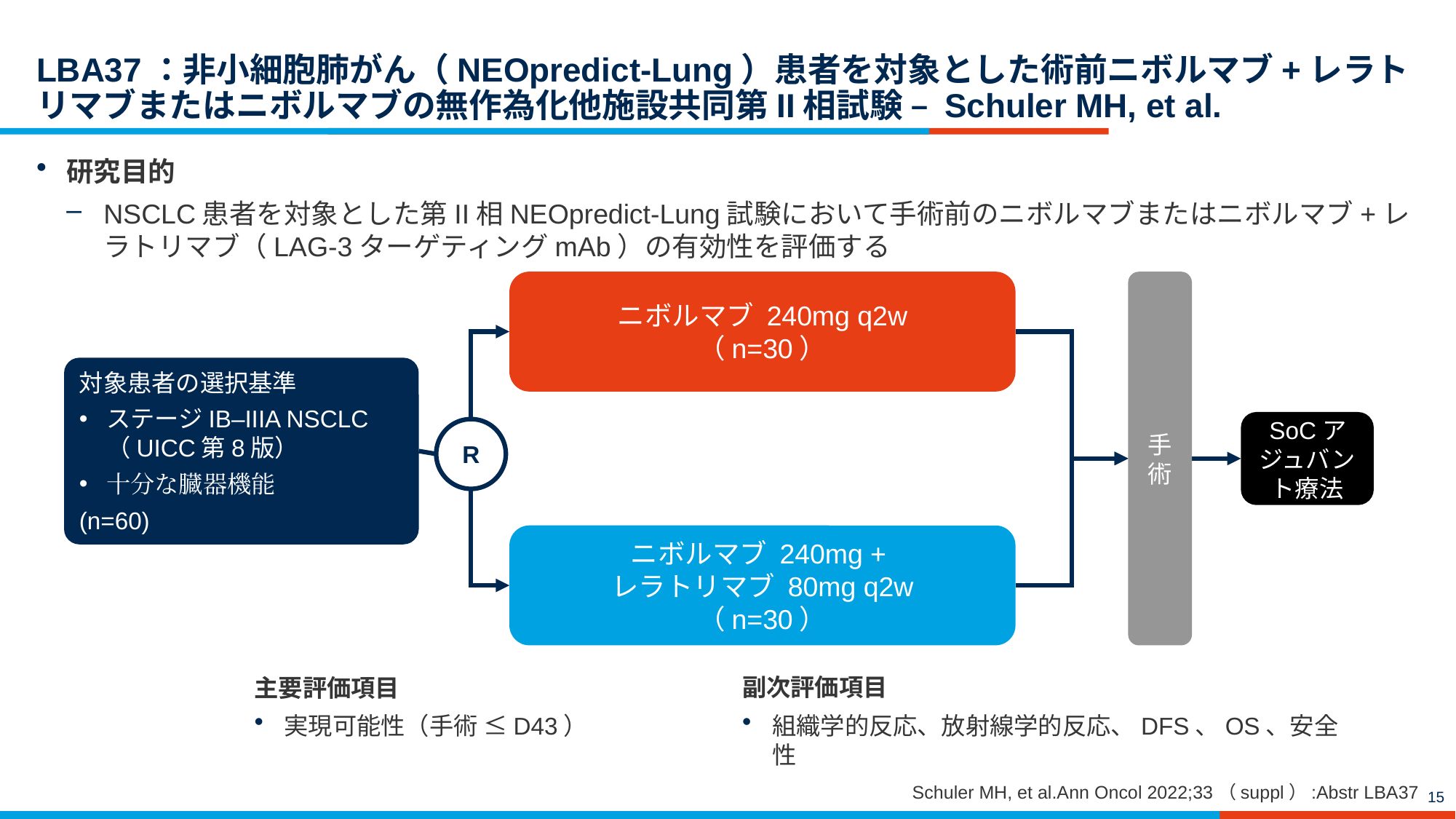

# LBA37：非小細胞肺がん（NEOpredict-Lung）患者を対象とした術前ニボルマブ+レラトリマブまたはニボルマブの無作為化他施設共同第II相試験 – Schuler MH, et al.
研究目的
NSCLC患者を対象とした第II相NEOpredict-Lung試験において手術前のニボルマブまたはニボルマブ+レラトリマブ（LAG-3ターゲティングmAb）の有効性を評価する
ニボルマブ 240mg q2w
（n=30）
手術
対象患者の選択基準
ステージIB–IIIA NSCLC
（UICC第8版）
十分な臓器機能
(n=60)
SoCアジュバント療法
R
ニボルマブ 240mg +
レラトリマブ 80mg q2w
（n=30）
主要評価項目
実現可能性（手術 ≤D43）
副次評価項目
組織学的反応、放射線学的反応、DFS、OS、安全性
Schuler MH, et al.Ann Oncol 2022;33（suppl）:Abstr LBA37